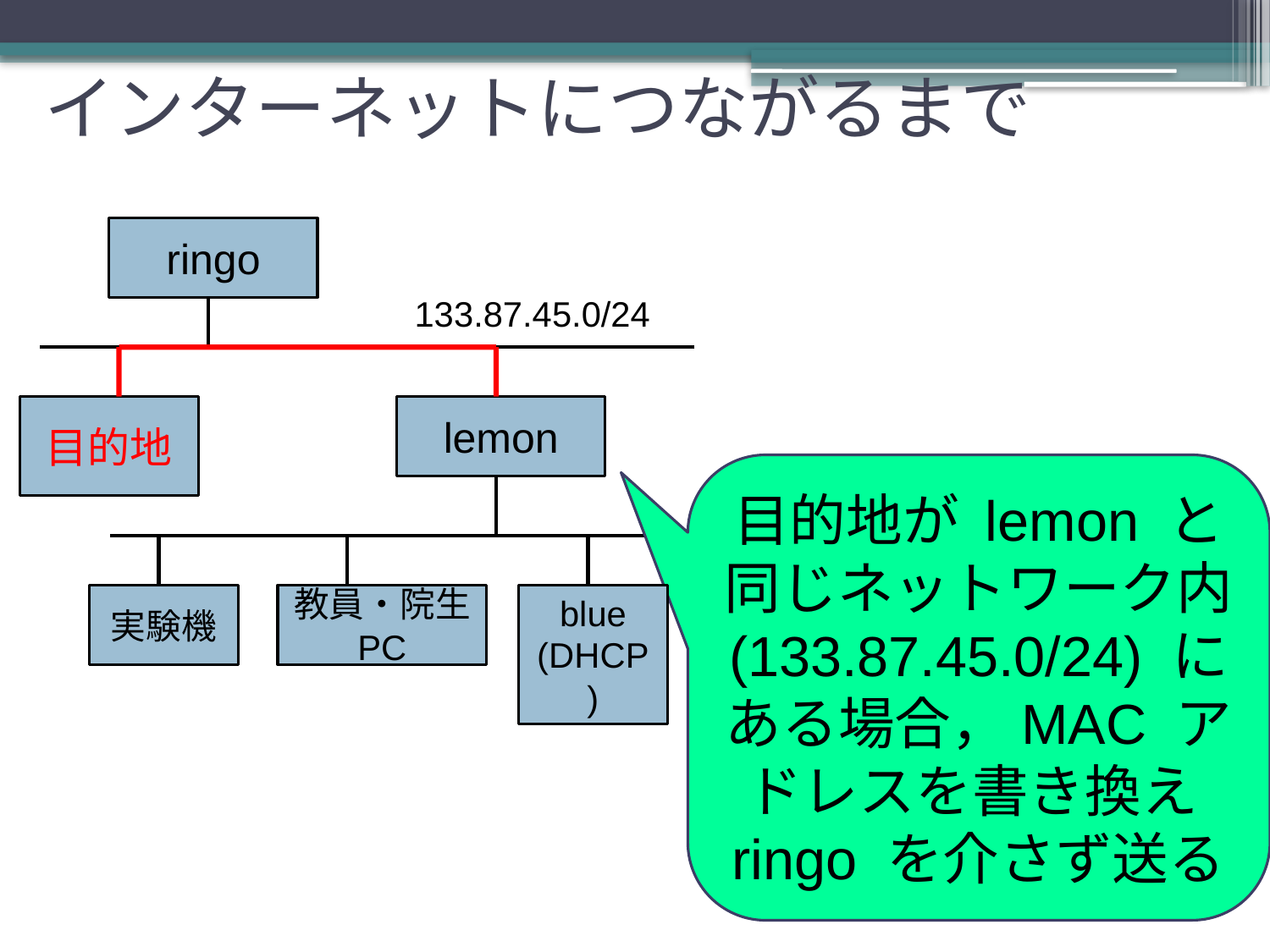

インターネットにつながるまで
ringo
133.87.45.0/24
目的地
lemon
目的地が lemon と同じネットワーク内 (133.87.45.0/24) にある場合，MAC アドレスを書き換えringo を介さず送る
実験機
教員・院生 PC
blue (DHCP)